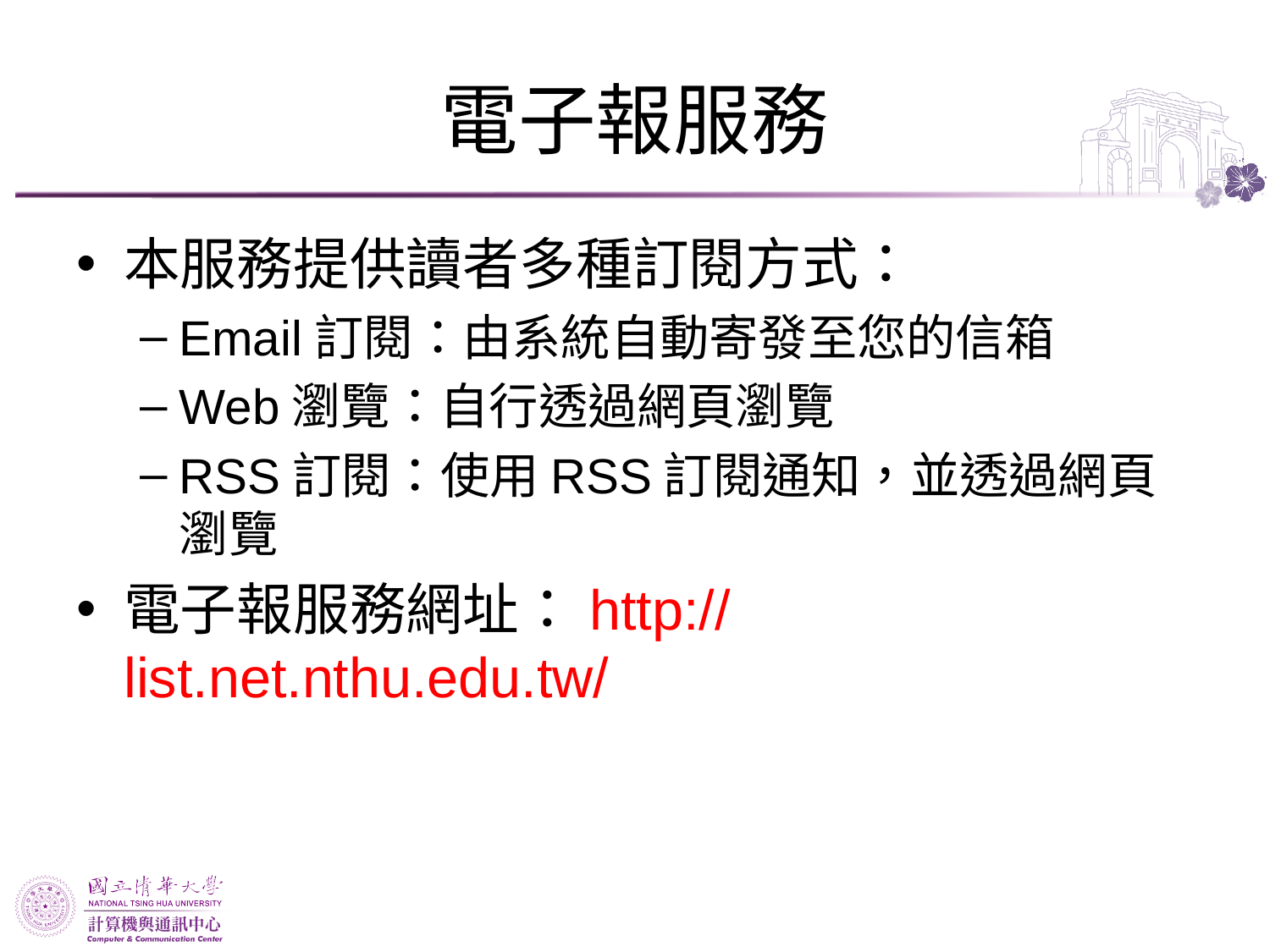

# 電子報服務
本服務提供讀者多種訂閱方式：
Email訂閱：由系統自動寄發至您的信箱
Web瀏覽：自行透過網頁瀏覽
RSS訂閱：使用RSS訂閱通知，並透過網頁瀏覽
電子報服務網址：http://list.net.nthu.edu.tw/